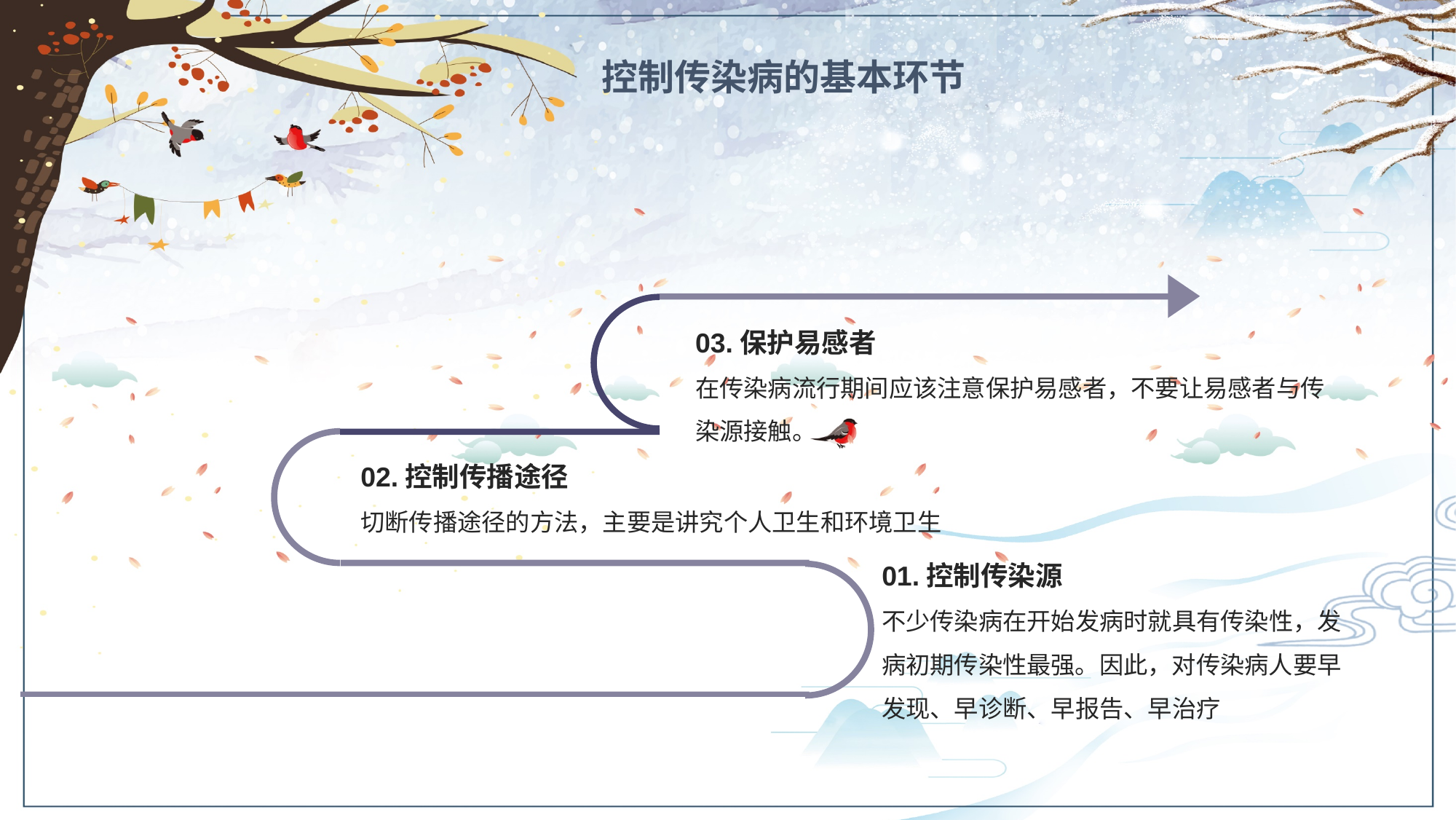

控制传染病的基本环节

03.保护易感者
在传染病流行期间应该注意保护易感者，不要让易感者与传染源接触。

02.控制传播途径
切断传播途径的方法，主要是讲究个人卫生和环境卫生
01.控制传染源
不少传染病在开始发病时就具有传染性，发病初期传染性最强。因此，对传染病人要早发现、早诊断、早报告、早治疗